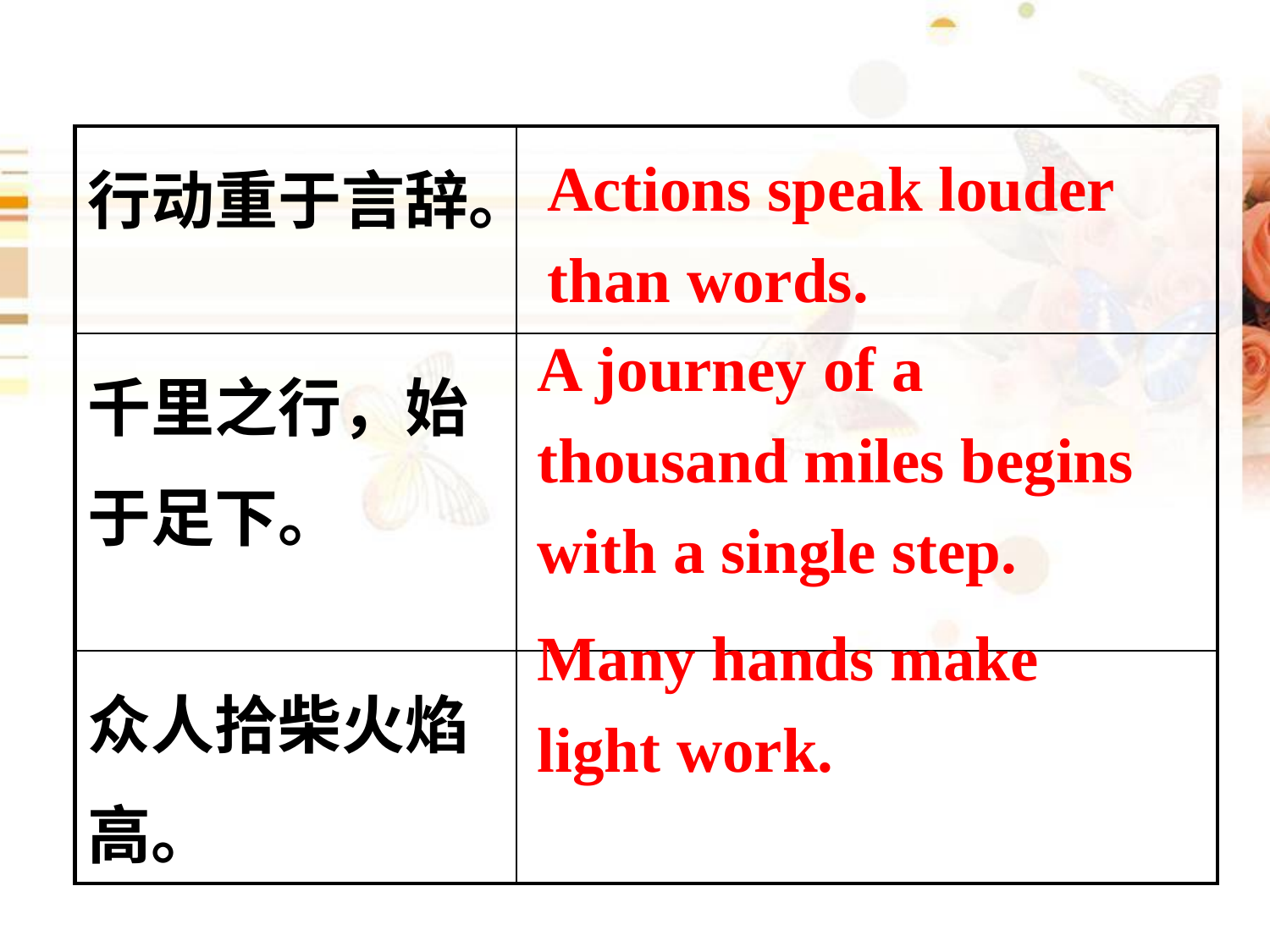

| 行动重于言辞。 |  |
| --- | --- |
| 千里之行，始于足下。 |  |
| 众人拾柴火焰高。 |  |
Actions speak louder than words.
A journey of a thousand miles begins with a single step.
Many hands make light work.